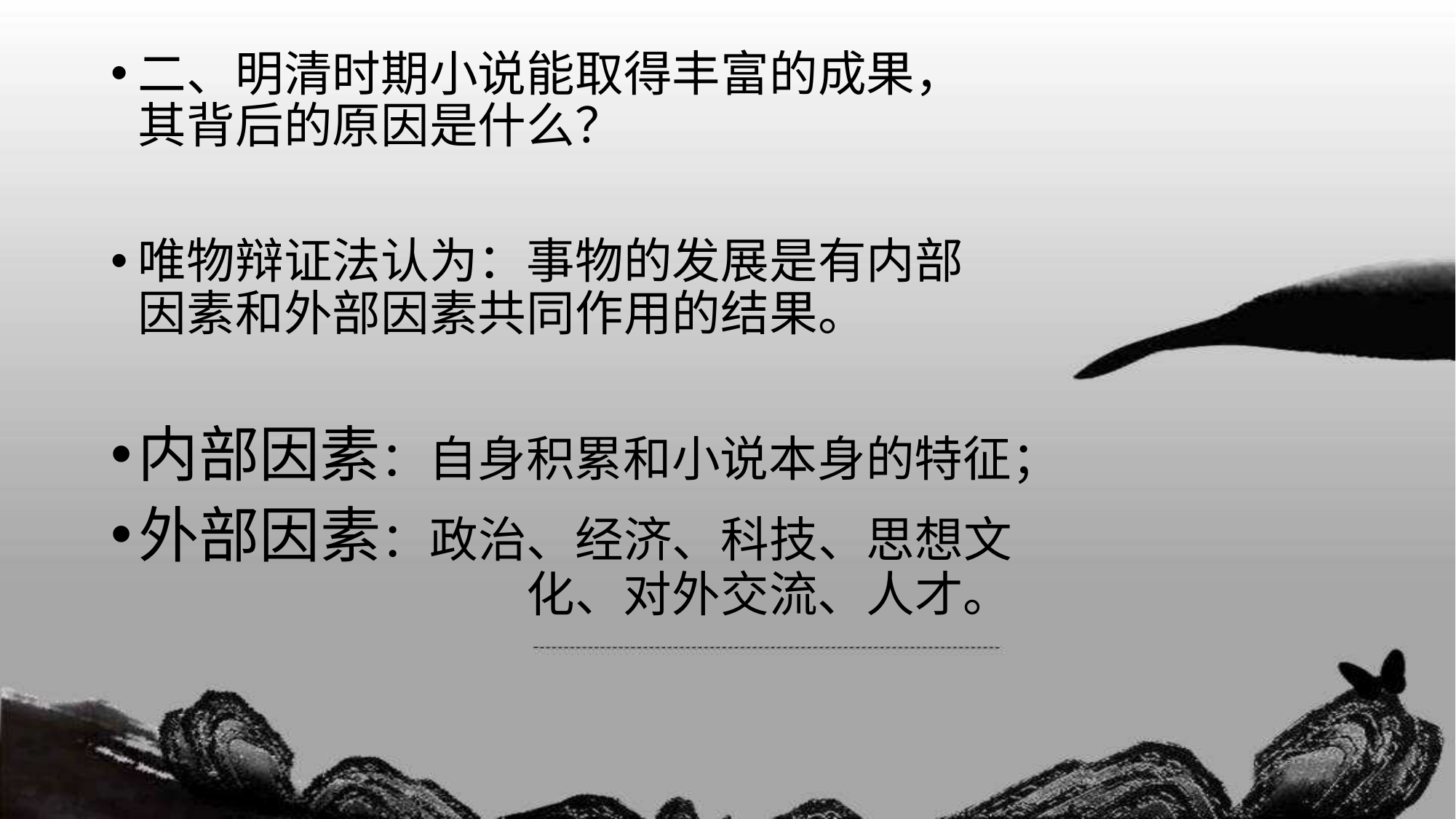

二、明清时期小说能取得丰富的成果，其背后的原因是什么？

唯物辩证法认为：事物的发展是有内部因素和外部因素共同作用的结果。

内部因素：自身积累和小说本身的特征；
外部因素：政治、经济、科技、思想文      化、对外交流、人才。